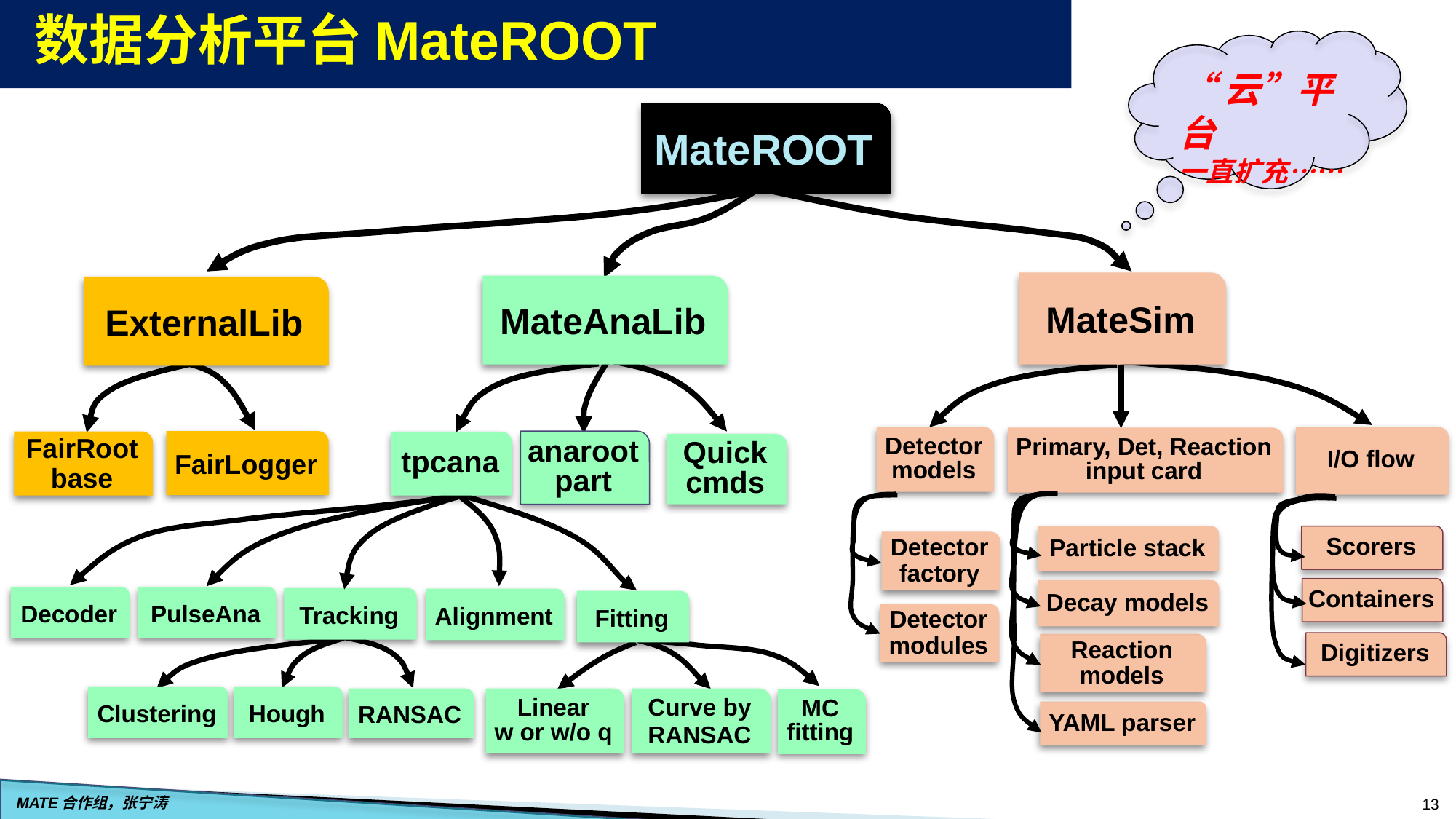

# 数据分析平台MateROOT

“云”平台
一直扩充……
MateROOT

MateSim
MateAnaLib
ExternalLib

I/O flow
Detector models
Primary, Det, Reaction
input card
FairLogger
anaroot
part
FairRoot
base
tpcana
Quick cmds

Scorers
Particle stack
Detector factory
Containers
Decay models
Decoder
PulseAna
Tracking
Alignment
Fitting
Detector
modules
Digitizers
Reaction models

Clustering
Hough
RANSAC
Linear
w or w/o q
Curve by RANSAC
MC fitting
YAML parser
13